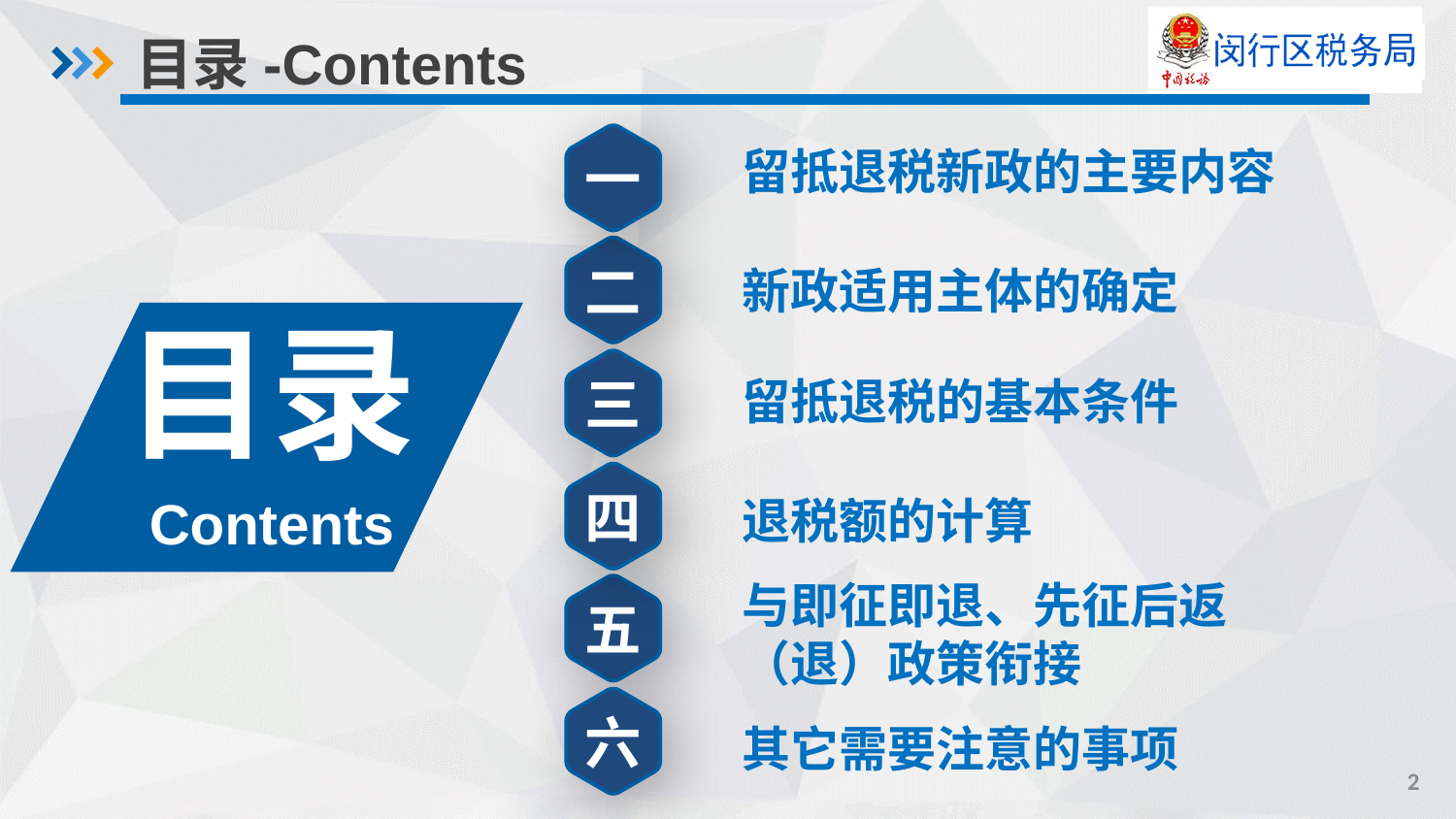

目录-Contents
一
留抵退税新政的主要内容
二
新政适用主体的确定

目录
Contents
三
留抵退税的基本条件
四
退税额的计算
与即征即退、先征后返（退）政策衔接
五
六
其它需要注意的事项
2